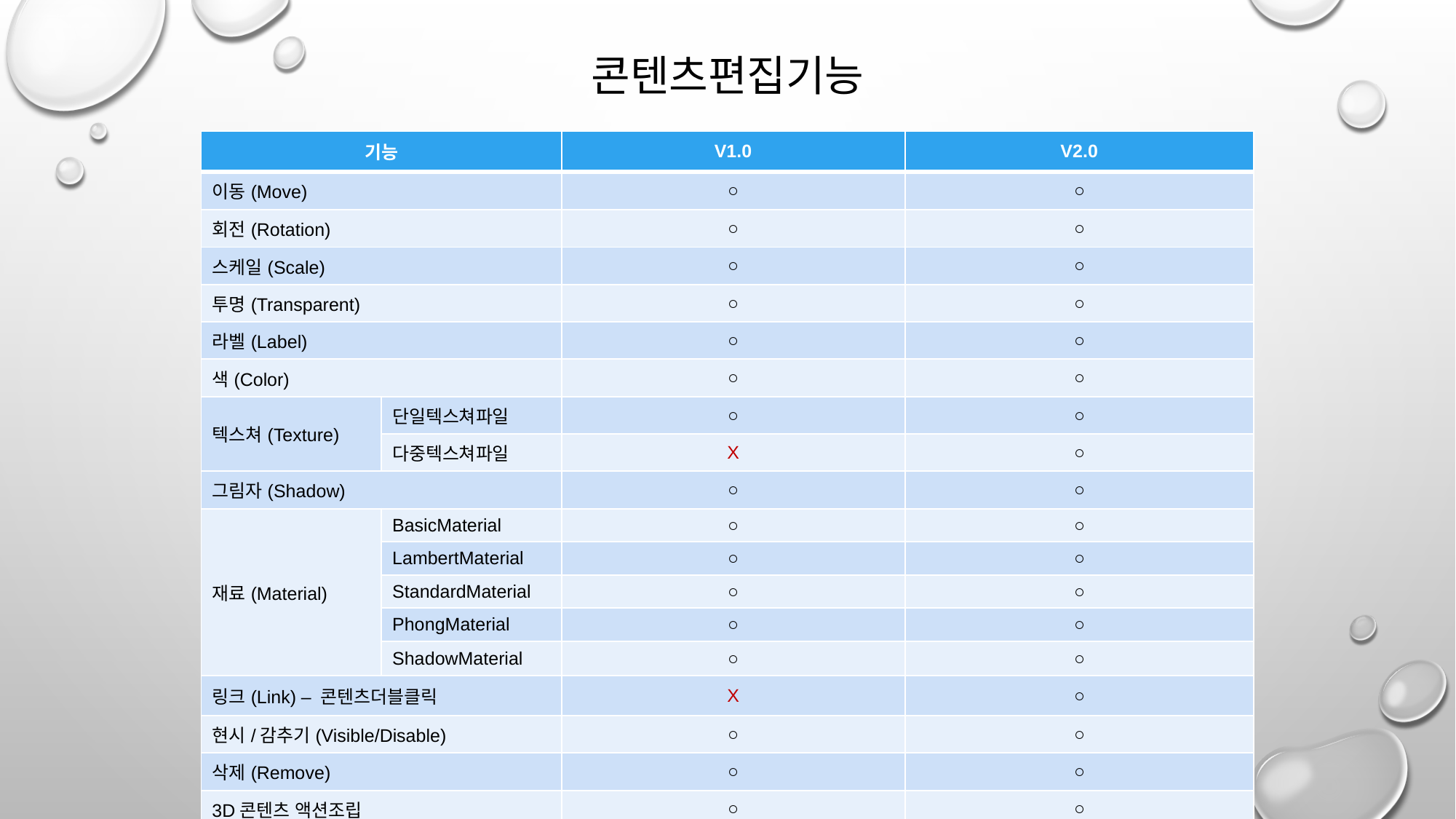

# 콘텐츠편집기능
| 기능 |  | V1.0 | V2.0 |
| --- | --- | --- | --- |
| 이동(Move) |  | ○ | ○ |
| 회전(Rotation) |  | ○ | ○ |
| 스케일(Scale) |  | ○ | ○ |
| 투명(Transparent) |  | ○ | ○ |
| 라벨(Label) |  | ○ | ○ |
| 색(Color) |  | ○ | ○ |
| 텍스쳐(Texture) | 단일텍스쳐파일 | ○ | ○ |
|  | 다중텍스쳐파일 | X | ○ |
| 그림자(Shadow) |  | ○ | ○ |
| 재료(Material) | BasicMaterial | ○ | ○ |
|  | LambertMaterial | ○ | ○ |
|  | StandardMaterial | ○ | ○ |
|  | PhongMaterial | ○ | ○ |
|  | ShadowMaterial | ○ | ○ |
| 링크(Link) – 콘텐츠더블클릭 |  | X | ○ |
| 현시/감추기(Visible/Disable) |  | ○ | ○ |
| 삭제(Remove) |  | ○ | ○ |
| 3D콘텐츠 액션조립 |  | ○ | ○ |